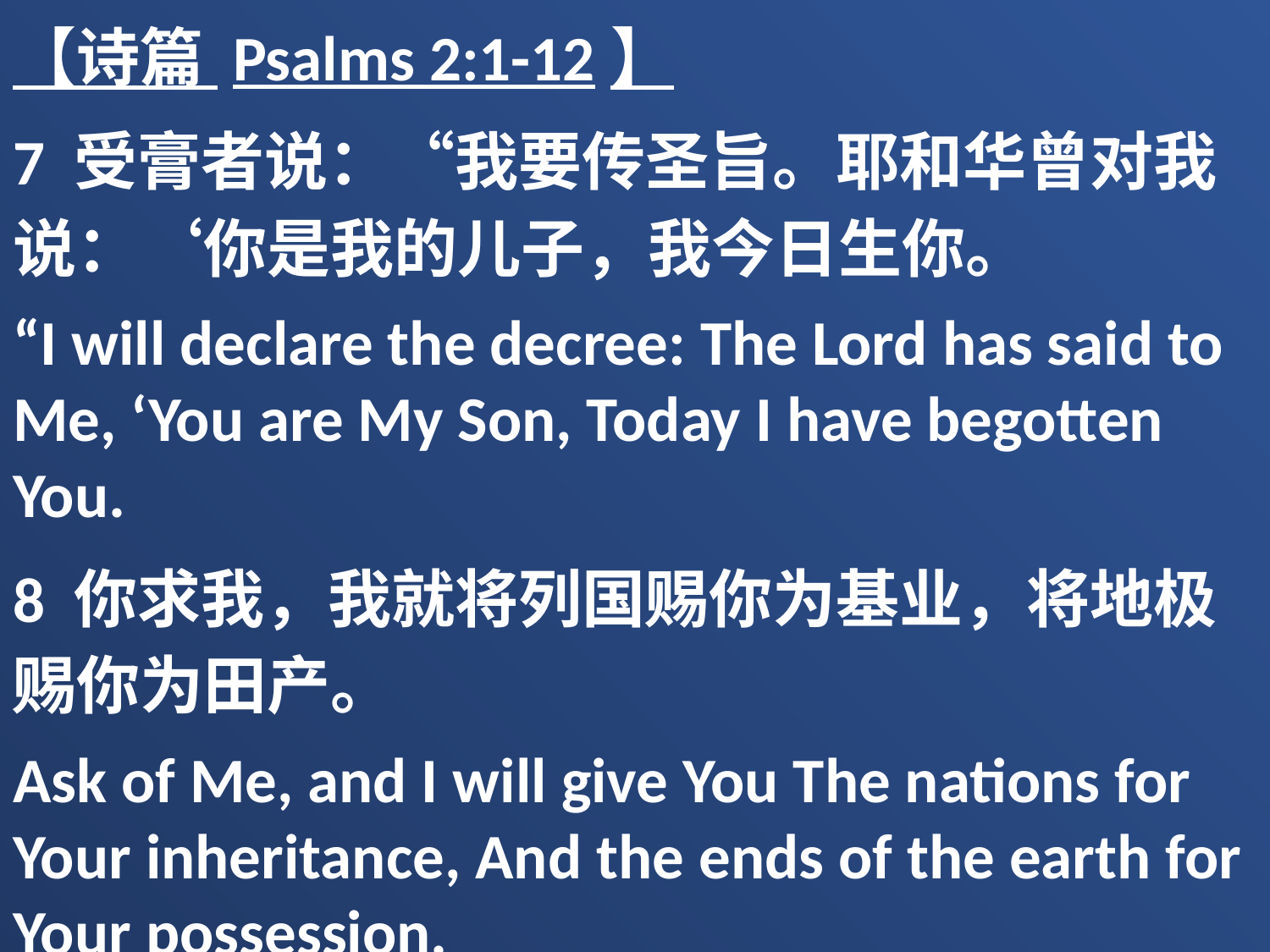

【诗篇 Psalms 2:1-12】
7 受膏者说：“我要传圣旨。耶和华曾对我说：‘你是我的儿子，我今日生你。
“I will declare the decree: The Lord has said to Me, ‘You are My Son, Today I have begotten You.
8 你求我，我就将列国赐你为基业，将地极赐你为田产。
Ask of Me, and I will give You The nations for Your inheritance, And the ends of the earth for Your possession.